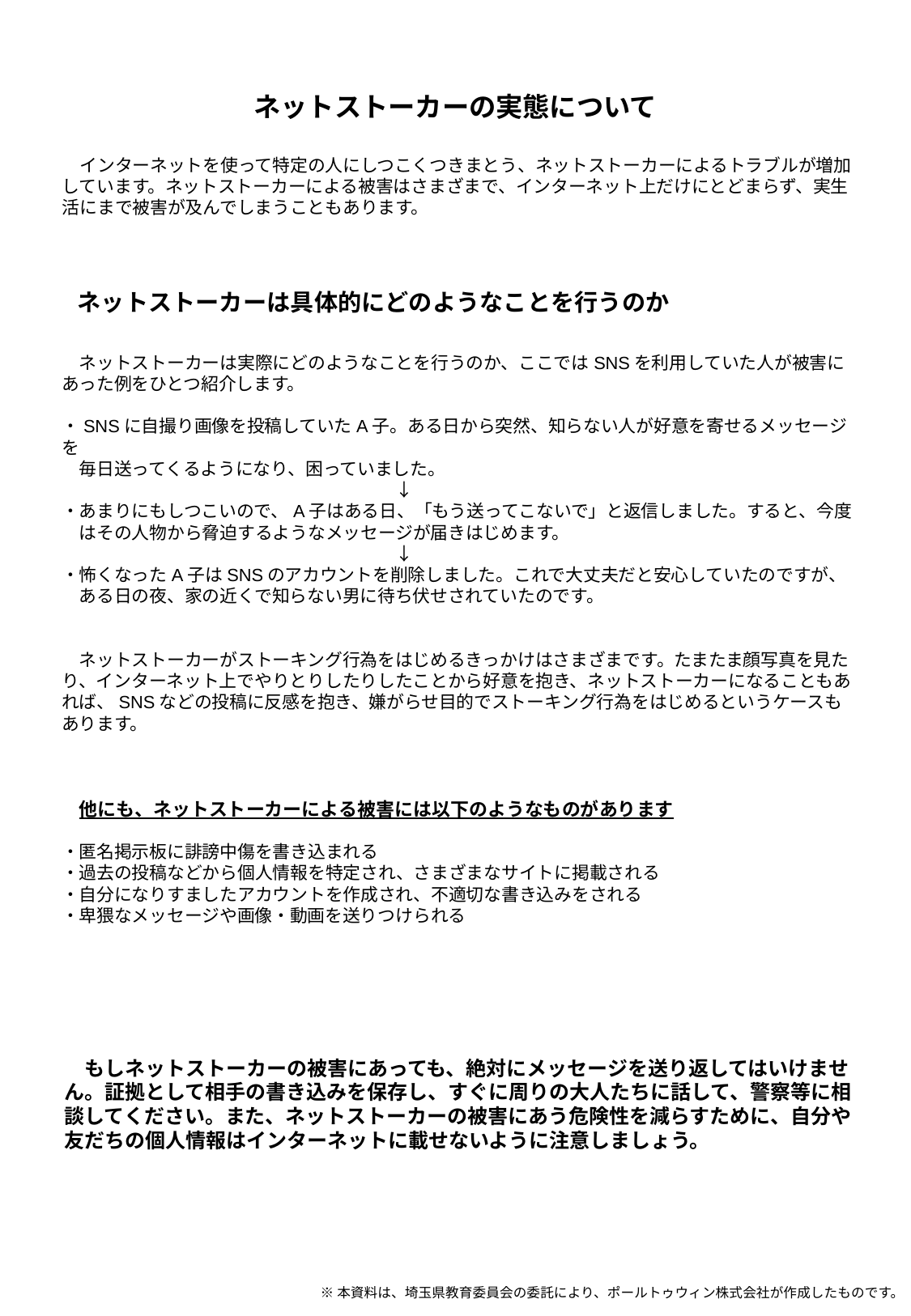

ネットストーカーの実態について
　インターネットを使って特定の人にしつこくつきまとう、ネットストーカーによるトラブルが増加しています。ネットストーカーによる被害はさまざまで、インターネット上だけにとどまらず、実生活にまで被害が及んでしまうこともあります。
ネットストーカーは具体的にどのようなことを行うのか
　ネットストーカーは実際にどのようなことを行うのか、ここではSNSを利用していた人が被害にあった例をひとつ紹介します。

・SNSに自撮り画像を投稿していたA子。ある日から突然、知らない人が好意を寄せるメッセージを
　毎日送ってくるようになり、困っていました。
　　　　　　　　　　　　　　　　　　　↓
・あまりにもしつこいので、A子はある日、「もう送ってこないで」と返信しました。すると、今度
　はその人物から脅迫するようなメッセージが届きはじめます。
　　　　　　　　　　　　　　　　　　　↓
・怖くなったA子はSNSのアカウントを削除しました。これで大丈夫だと安心していたのですが、
　ある日の夜、家の近くで知らない男に待ち伏せされていたのです。

　ネットストーカーがストーキング行為をはじめるきっかけはさまざまです。たまたま顔写真を見たり、インターネット上でやりとりしたりしたことから好意を抱き、ネットストーカーになることもあれば、SNSなどの投稿に反感を抱き、嫌がらせ目的でストーキング行為をはじめるというケースもあります。

　他にも、ネットストーカーによる被害には以下のようなものがあります

・匿名掲示板に誹謗中傷を書き込まれる
・過去の投稿などから個人情報を特定され、さまざまなサイトに掲載される
・自分になりすましたアカウントを作成され、不適切な書き込みをされる
・卑猥なメッセージや画像・動画を送りつけられる
　もしネットストーカーの被害にあっても、絶対にメッセージを送り返してはいけません。証拠として相手の書き込みを保存し、すぐに周りの大人たちに話して、警察等に相談してください。また、ネットストーカーの被害にあう危険性を減らすために、自分や友だちの個人情報はインターネットに載せないように注意しましょう。
※本資料は、埼玉県教育委員会の委託により、ポールトゥウィン株式会社が作成したものです。